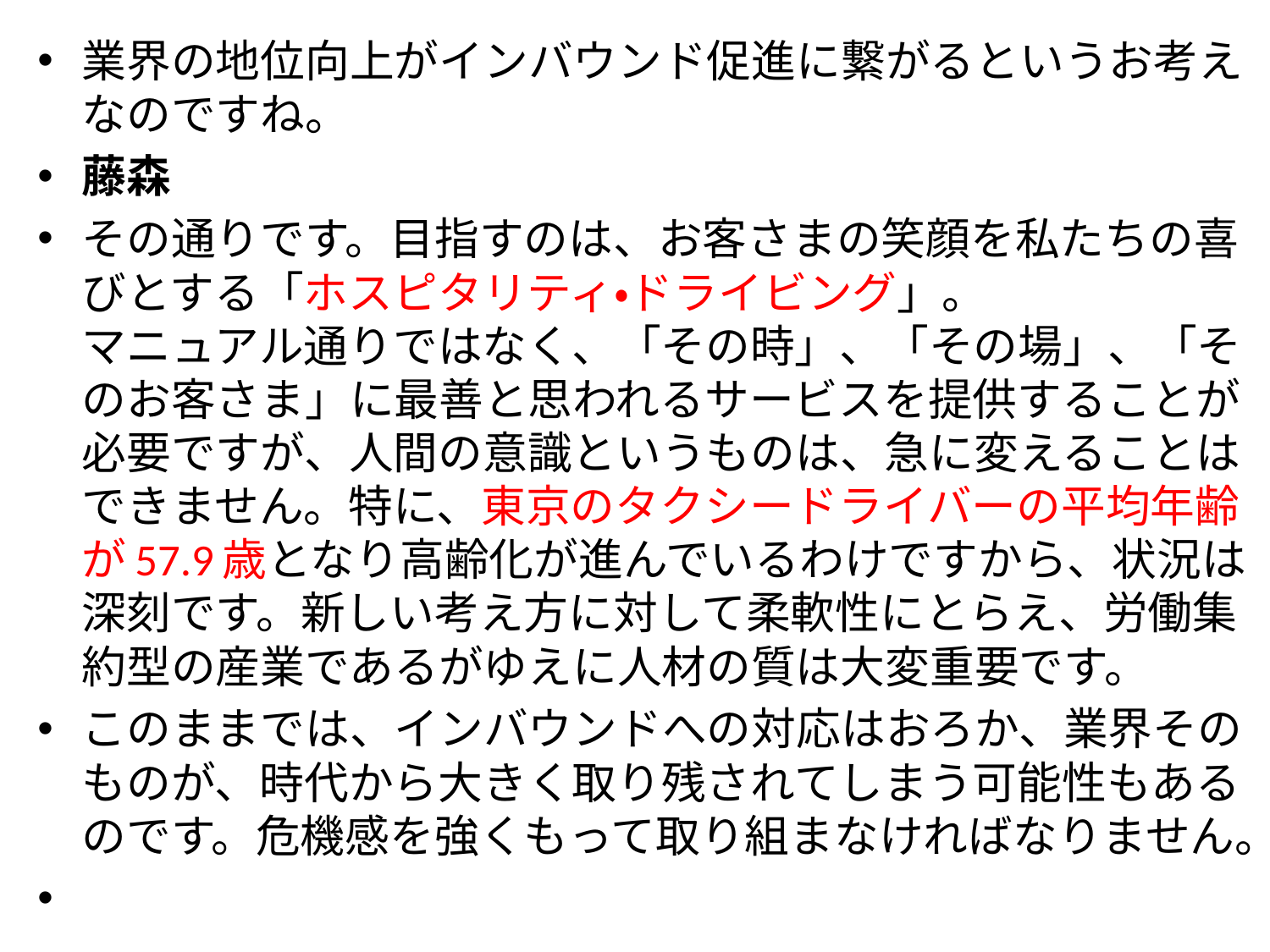

業界の地位向上がインバウンド促進に繋がるというお考えなのですね。
藤森
その通りです。目指すのは、お客さまの笑顔を私たちの喜びとする「ホスピタリティ・ドライビング」。
マニュアル通りではなく、「その時」、「その場」、「そのお客さま」に最善と思われるサービスを提供することが必要ですが、人間の意識というものは、急に変えることはできません。特に、東京のタクシードライバーの平均年齢が57.9歳となり高齢化が進んでいるわけですから、状況は深刻です。新しい考え方に対して柔軟性にとらえ、労働集約型の産業であるがゆえに人材の質は大変重要です。
このままでは、インバウンドへの対応はおろか、業界そのものが、時代から大きく取り残されてしまう可能性もあるのです。危機感を強くもって取り組まなければなりません。